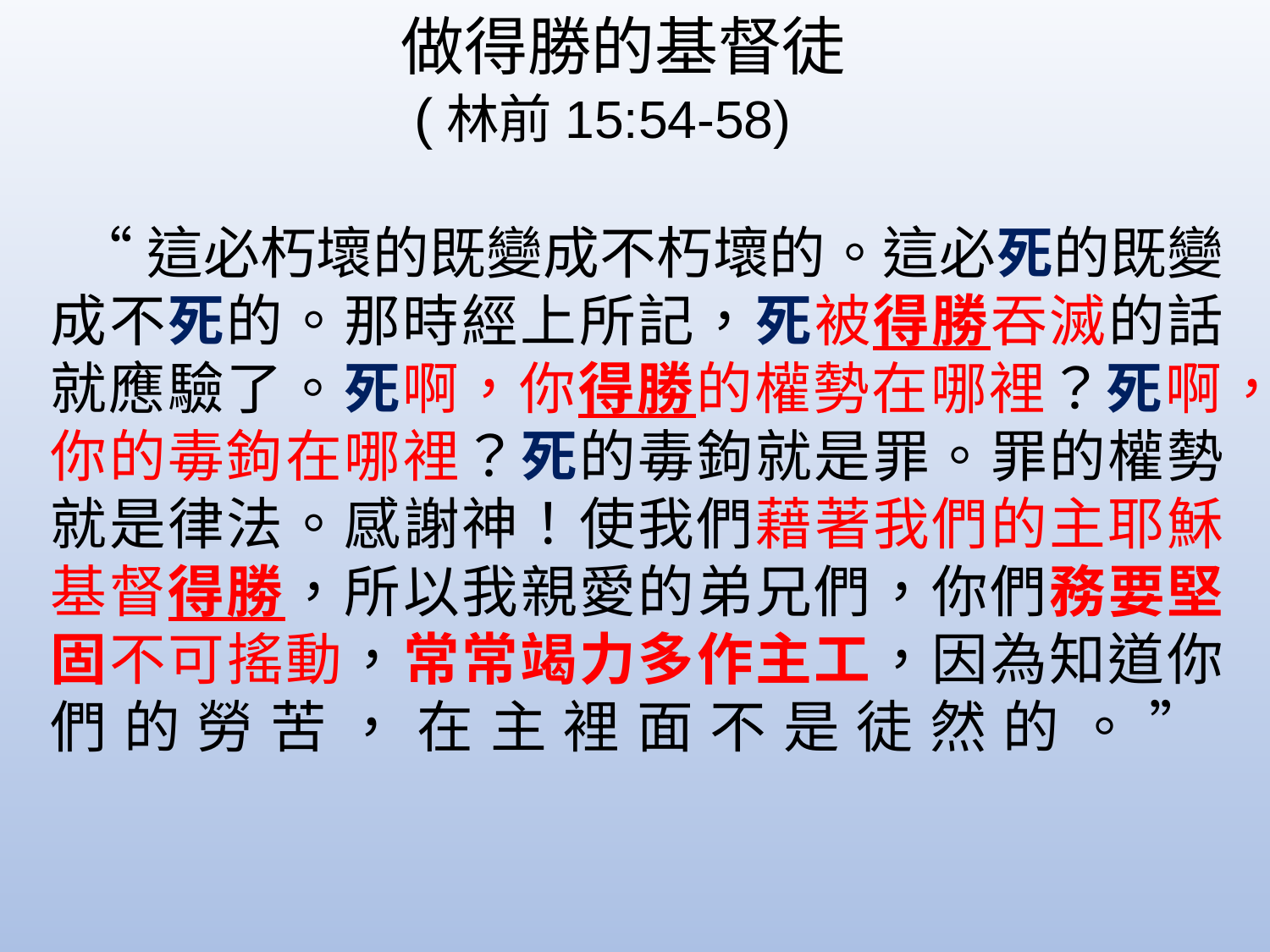

做得勝的基督徒
		       (林前15:54-58)

  “這必朽壞的既變成不朽壞的。這必死的既變成不死的。那時經上所記，死被得勝吞滅的話就應驗了。死啊，你得勝的權勢在哪裡？死啊，你的毒鉤在哪裡？死的毒鉤就是罪。罪的權勢就是律法。感謝神！使我們藉著我們的主耶穌基督得勝，所以我親愛的弟兄們，你們務要堅固不可搖動，常常竭力多作主工，因為知道你們的勞苦，在主裡面不是徒然的。”